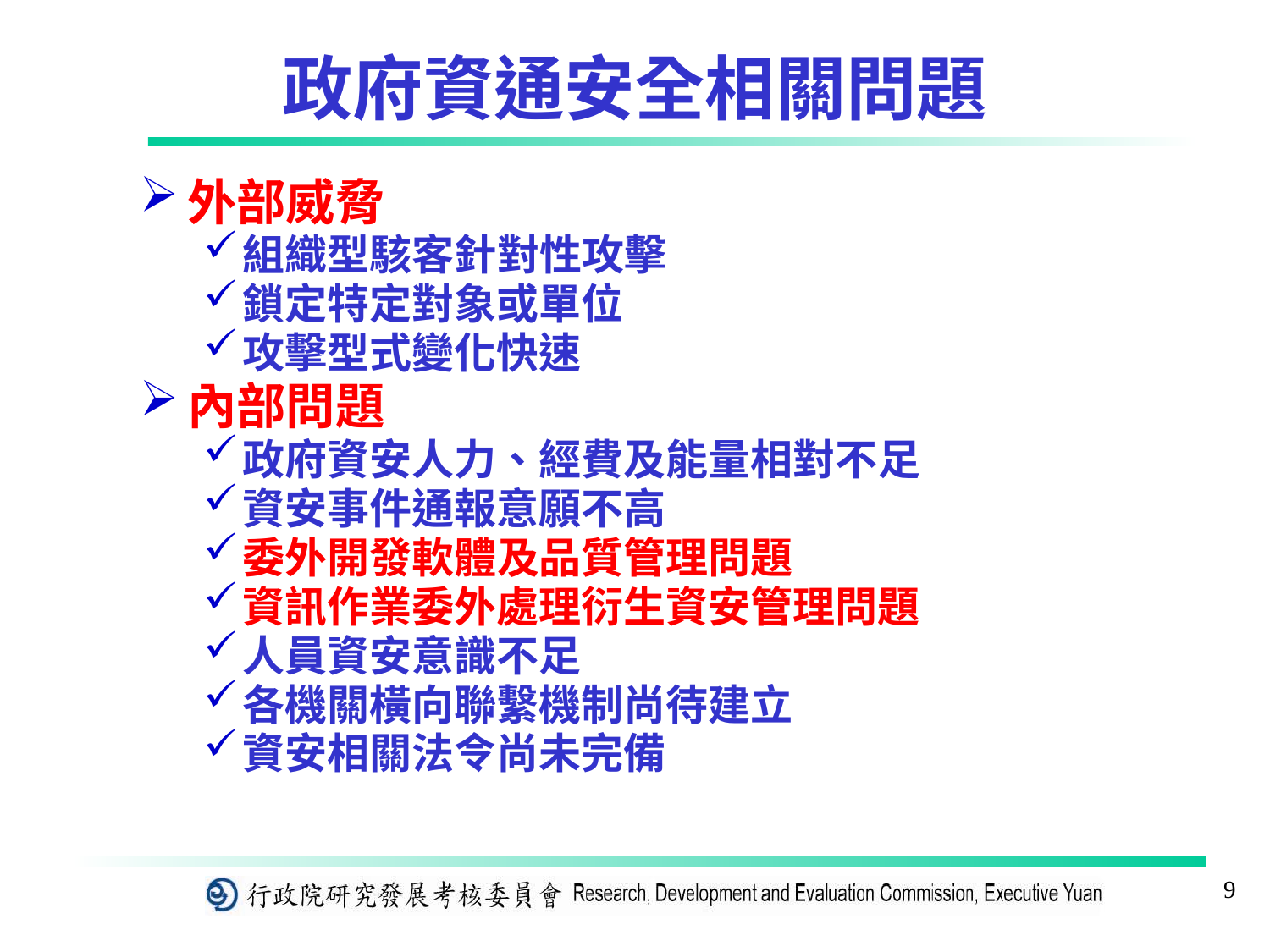

# 政府資通安全相關問題
外部威脅
組織型駭客針對性攻擊
鎖定特定對象或單位
攻擊型式變化快速
內部問題
政府資安人力、經費及能量相對不足
資安事件通報意願不高
委外開發軟體及品質管理問題
資訊作業委外處理衍生資安管理問題
人員資安意識不足
各機關橫向聯繫機制尚待建立
資安相關法令尚未完備

9